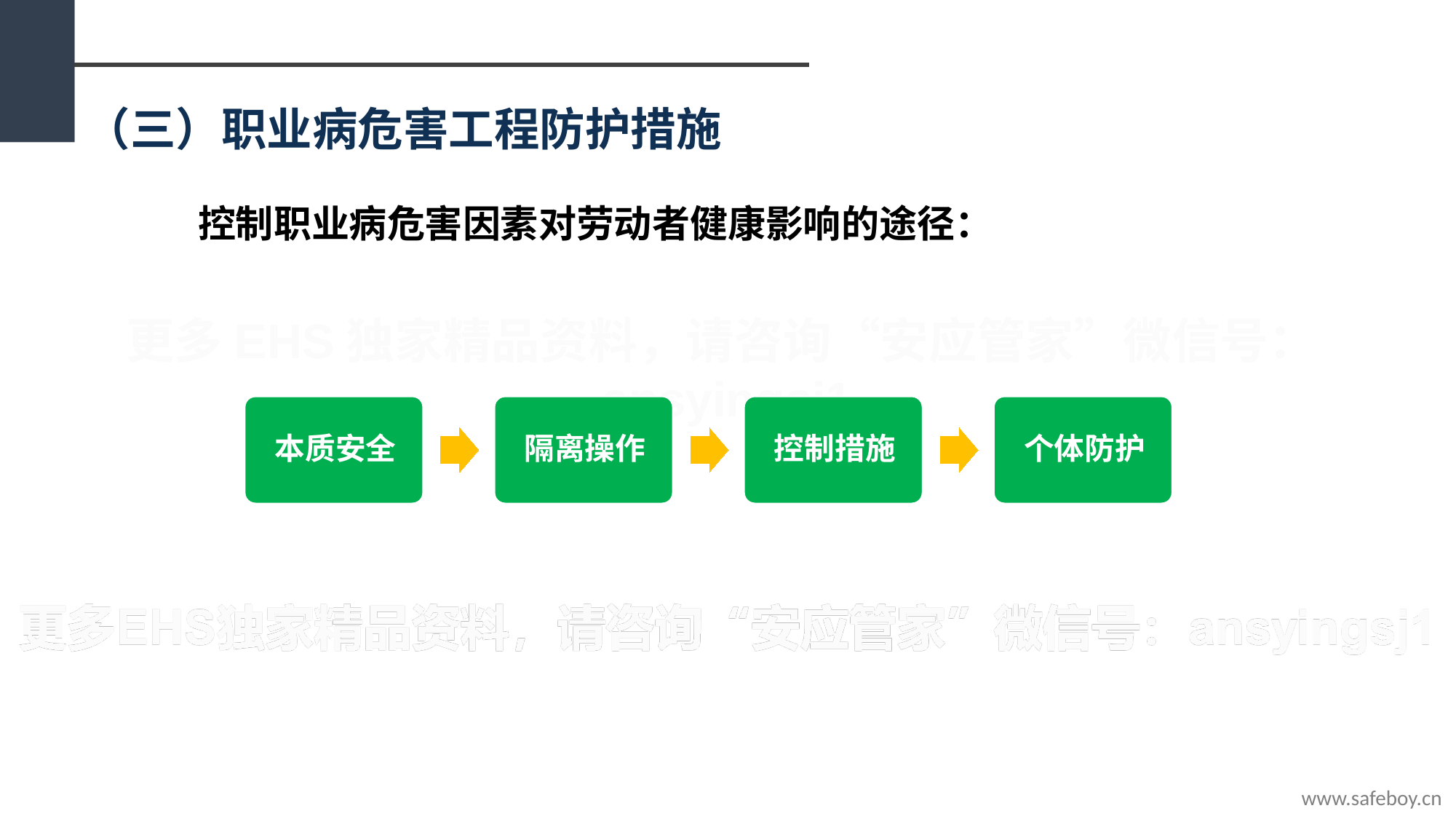

（三）职业病危害工程防护措施
控制职业病危害因素对劳动者健康影响的途径：
本质安全

隔离操作

控制措施

个体防护